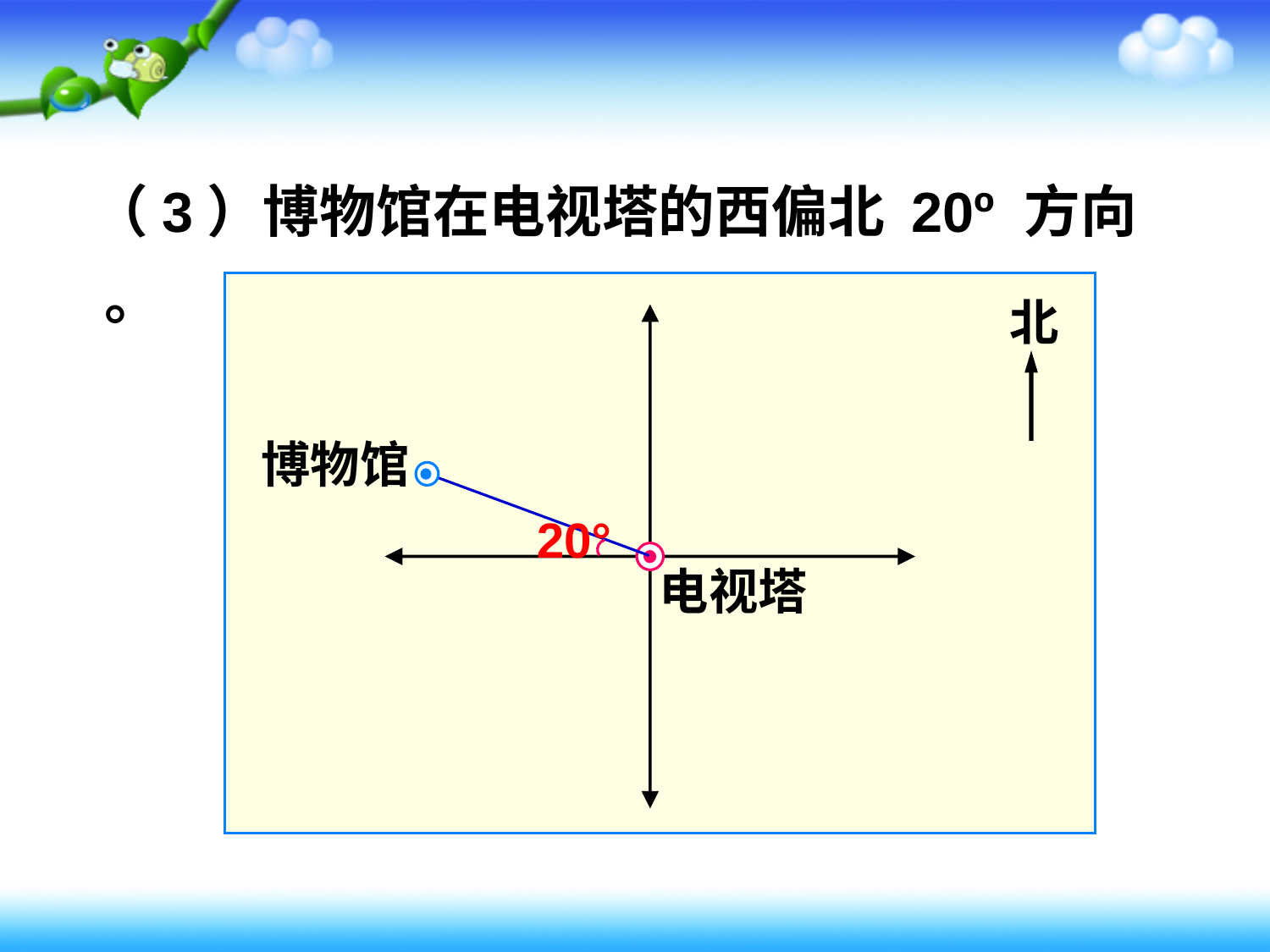

（3）博物馆在电视塔的西偏北 20º 方向 。

北

博物馆

20°

电视塔